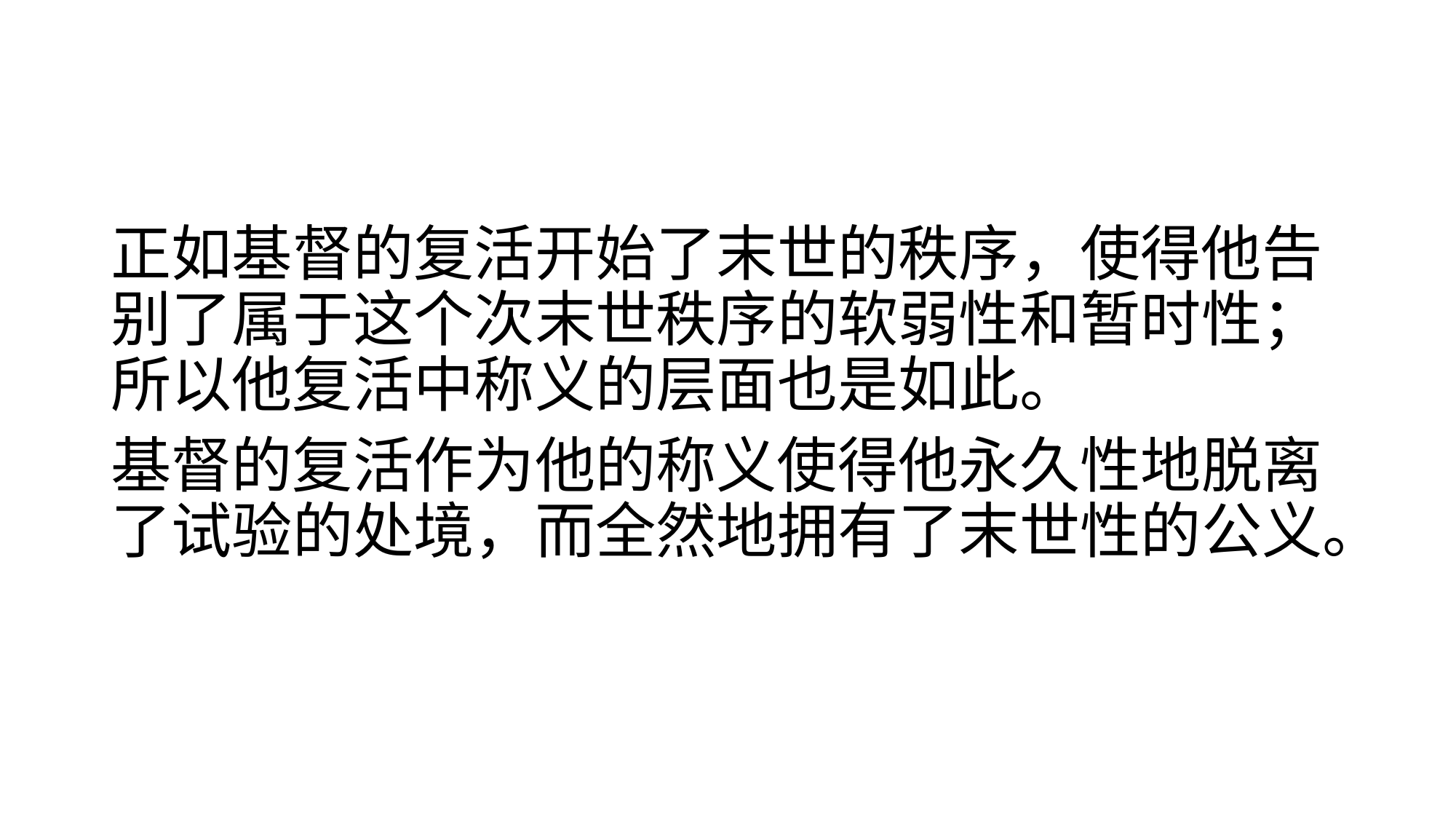

#
正如基督的复活开始了末世的秩序，使得他告别了属于这个次末世秩序的软弱性和暂时性；所以他复活中称义的层面也是如此。
基督的复活作为他的称义使得他永久性地脱离了试验的处境，而全然地拥有了末世性的公义。